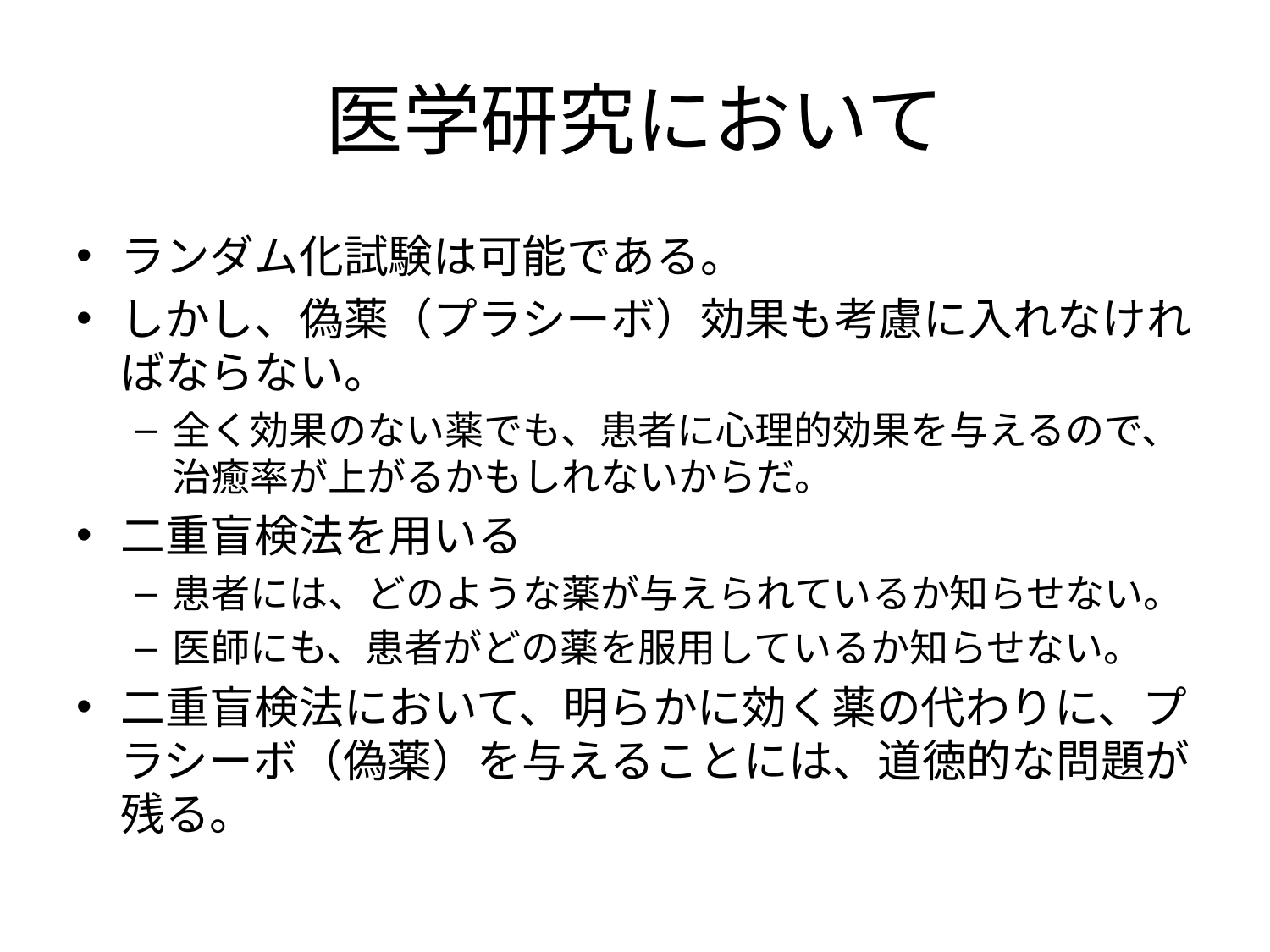

# 医学研究において
ランダム化試験は可能である。
しかし、偽薬（プラシーボ）効果も考慮に入れなければならない。
全く効果のない薬でも、患者に心理的効果を与えるので、治癒率が上がるかもしれないからだ。
二重盲検法を用いる
患者には、どのような薬が与えられているか知らせない。
医師にも、患者がどの薬を服用しているか知らせない。
二重盲検法において、明らかに効く薬の代わりに、プラシーボ（偽薬）を与えることには、道徳的な問題が残る。